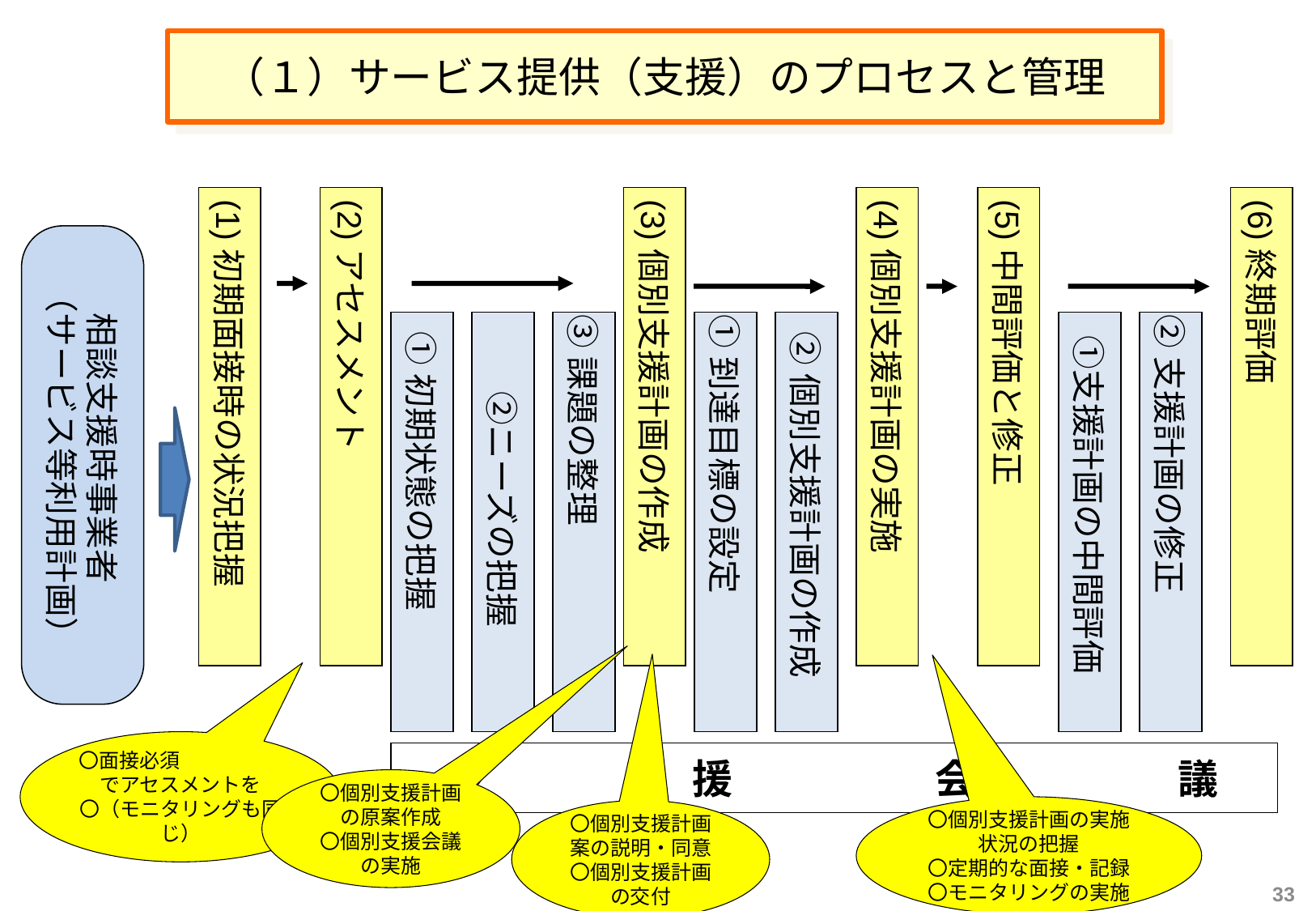

（１）サービス提供（支援）のプロセスと管理
(1)初期面接時の状況把握
(2)アセスメント
(3)個別支援計画の作成
(4)個別支援計画の実施
(5)中間評価と修正
(6)終期評価
相談支援時事業者
（サービス等利用計画）

①初期状態の把握
　　②ニーズの把握
③課題の整理
①到達目標の設定
②個別支援計画の作成
　　　　　　　　①支援計画の中間評価
②支援計画の修正

〇面接必須
でアセスメントを
〇（モニタリングも同じ）
支　　　　　援　　　　　会　　　　　議
〇個別支援計画の原案作成
〇個別支援会議の実施
〇個別支援計画の実施状況の把握
〇定期的な面接・記録
〇モニタリングの実施
〇個別支援計画案の説明・同意
〇個別支援計画の交付
33